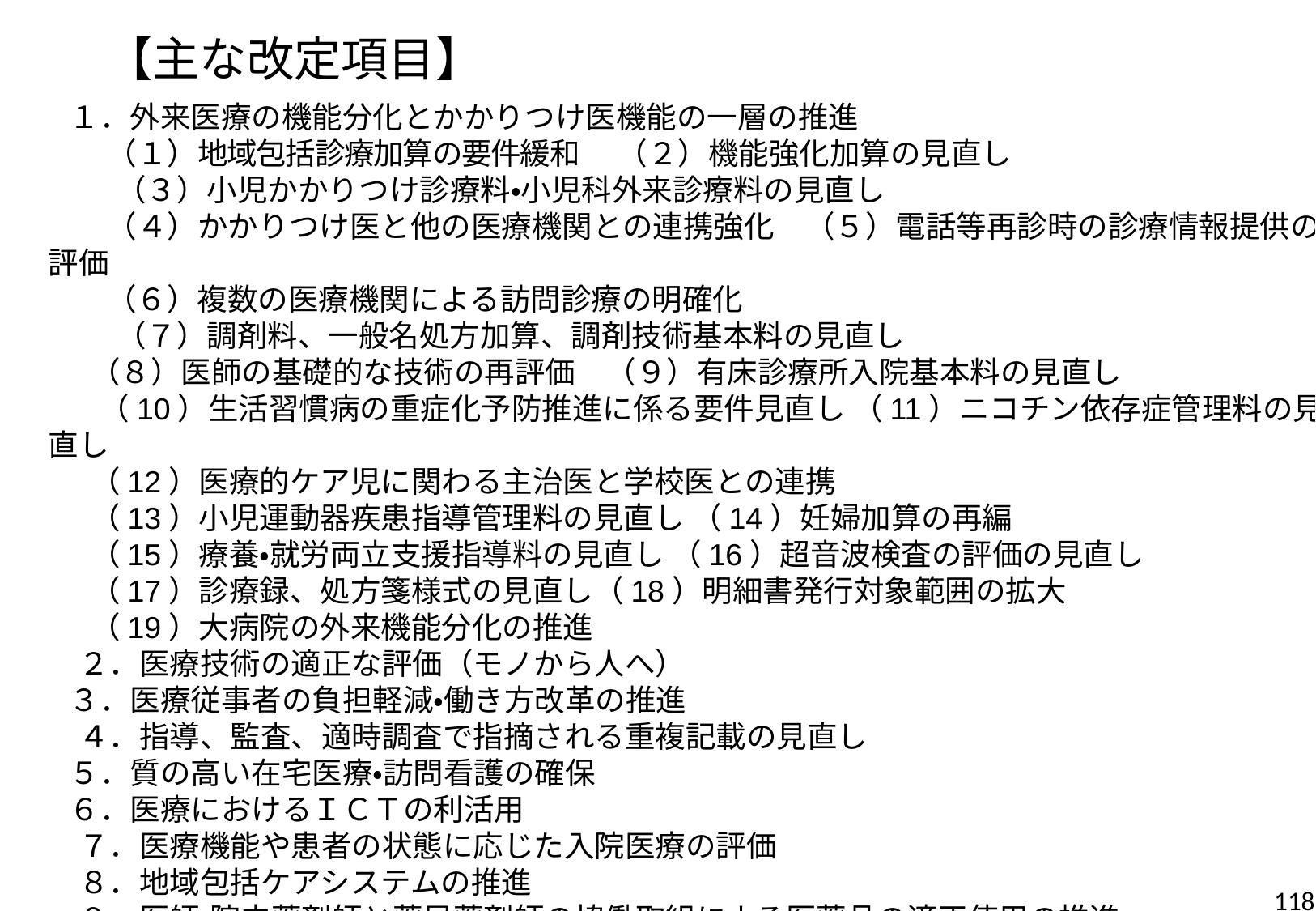

# 【主な改定項目】
  １．外来医療の機能分化とかかりつけ医機能の一層の推進
   　（１）地域包括診療加算の要件緩和 　（２）機能強化加算の見直し
　 　（３）小児かかりつけ診療料・小児科外来診療料の見直し
   　（４）かかりつけ医と他の医療機関との連携強化　（５）電話等再診時の診療情報提供の評価
  　 （６）複数の医療機関による訪問診療の明確化
　 　（７）調剤料、一般名処方加算、調剤技術基本料の見直し
     （８）医師の基礎的な技術の再評価　（９）有床診療所入院基本料の見直し
　   （10）生活習慣病の重症化予防推進に係る要件見直し （11）ニコチン依存症管理料の見直し
     （12）医療的ケア児に関わる主治医と学校医との連携
     （13）小児運動器疾患指導管理料の見直し （14）妊婦加算の再編
     （15）療養・就労両立支援指導料の見直し （16）超音波検査の評価の見直し
     （17）診療録、処方箋様式の見直し（18）明細書発行対象範囲の拡大
     （19）大病院の外来機能分化の推進
　２．医療技術の適正な評価（モノから人へ）
  ３．医療従事者の負担軽減・働き方改革の推進
　４．指導、監査、適時調査で指摘される重複記載の見直し
  ５．質の高い在宅医療・訪問看護の確保
  ６．医療におけるＩＣＴの利活用
　７．医療機能や患者の状態に応じた入院医療の評価
　８．地域包括ケアシステムの推進
　９．医師・院内薬剤師と薬局薬剤師の協働取組による医薬品の適正使用の推進

118